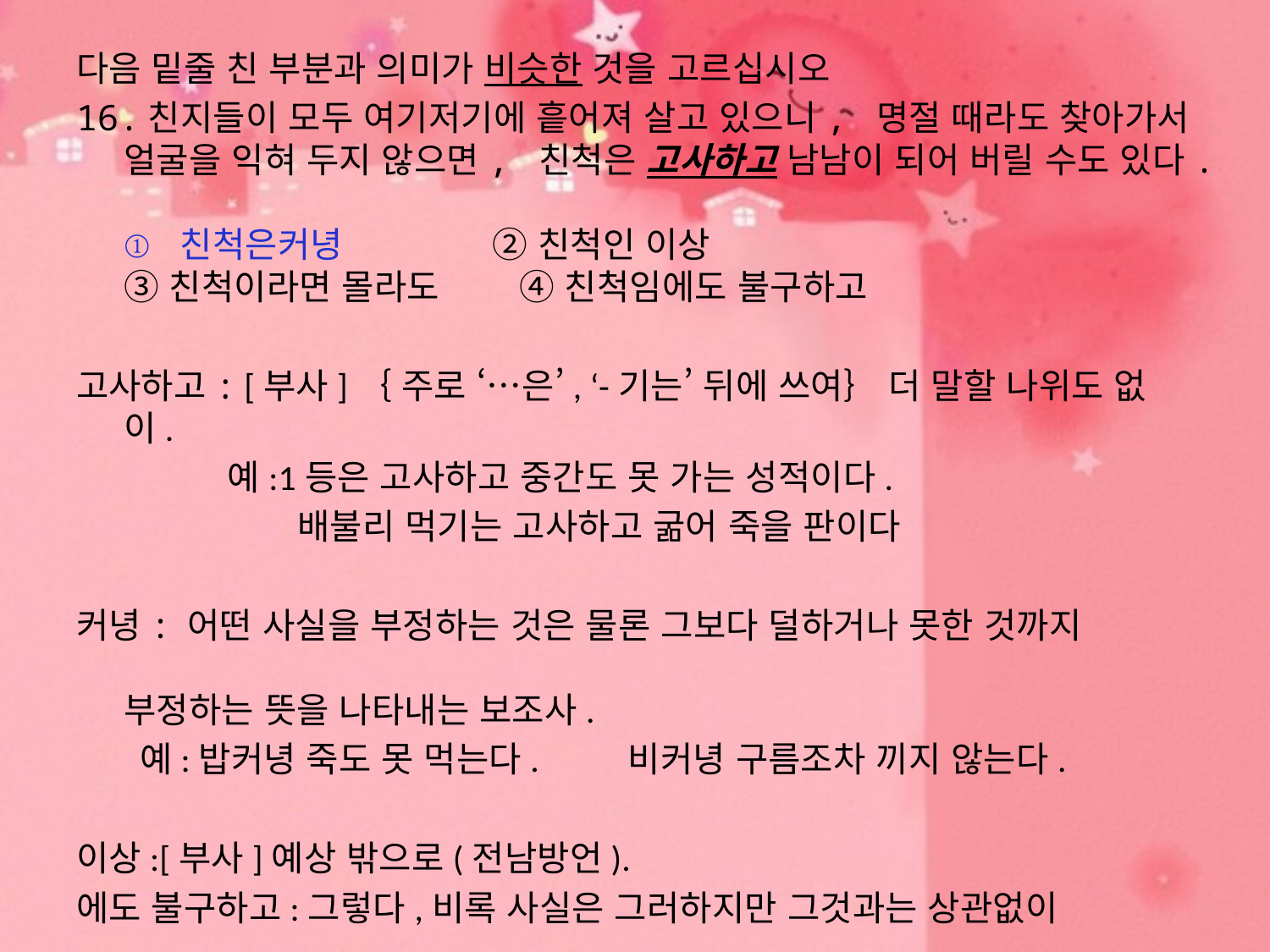

#
다음 밑줄 친 부분과 의미가 비슷한 것을 고르십시오
16.친지들이 모두 여기저기에 흩어져 살고 있으니, 명절 때라도 찾아가서 얼굴을 익혀 두지 않으면, 친척은 고사하고 남남이 되어 버릴 수도 있다.
① 친척은커녕               ② 친척인 이상
③ 친척이라면 몰라도        ④ 친척임에도 불구하고

고사하고: [부사]｛ 주로 ‘…은’, ‘-기는’ 뒤에 쓰여｝ 더 말할 나위도 없이.
        예:1등은 고사하고 중간도 못 가는 성적이다.
               배불리 먹기는 고사하고 굶어 죽을 판이다

커녕: 어떤 사실을 부정하는 것은 물론 그보다 덜하거나 못한 것까지                                                                                                                        부정하는 뜻을 나타내는 보조사.
예:밥커녕 죽도 못 먹는다.          비커녕 구름조차 끼지 않는다.

이상:[부사]예상 밖으로(전남방언).
에도 불구하고:그렇다,비록 사실은 그러하지만 그것과는 상관없이